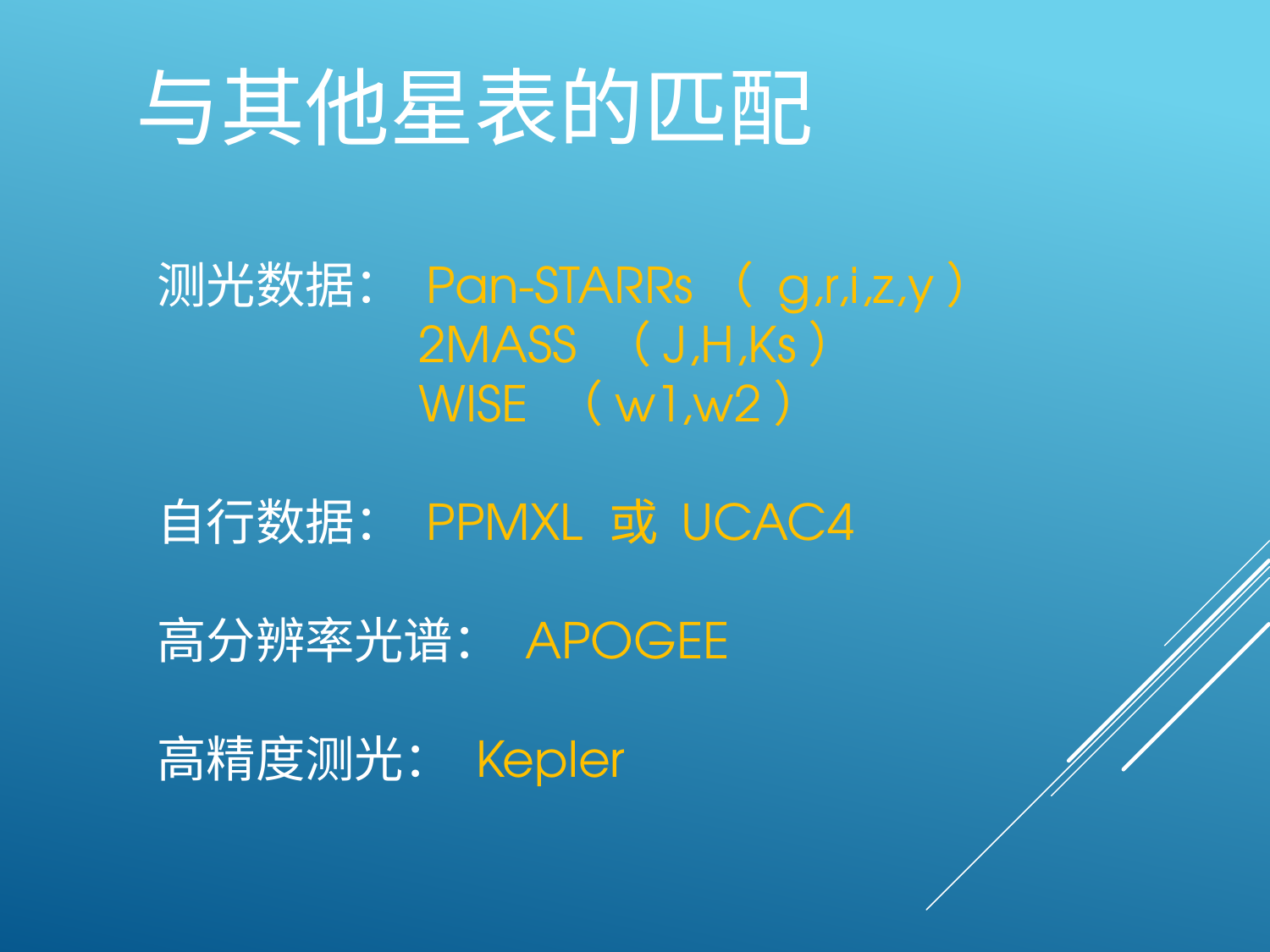

# 与其他星表的匹配
测光数据： Pan-STARRs（ g,r,i,z,y）
                   2MASS （J,H,Ks）
                   WISE （w1,w2）

自行数据： PPMXL 或 UCAC4

高分辨率光谱： APOGEE

高精度测光： Kepler